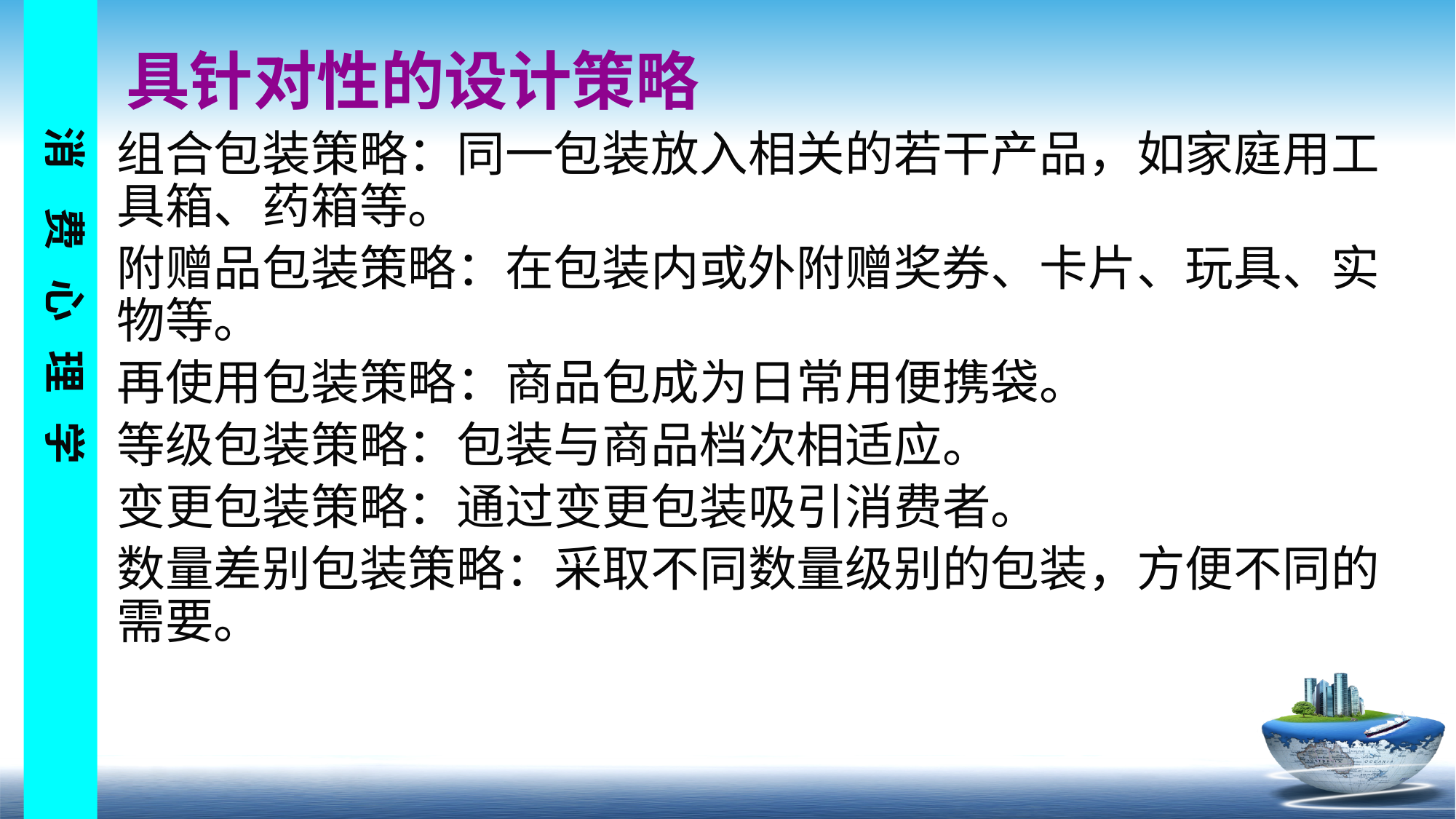

具针对性的设计策略
组合包装策略：同一包装放入相关的若干产品，如家庭用工具箱、药箱等。
附赠品包装策略：在包装内或外附赠奖券、卡片、玩具、实物等。
再使用包装策略：商品包成为日常用便携袋。
等级包装策略：包装与商品档次相适应。
变更包装策略：通过变更包装吸引消费者。
数量差别包装策略：采取不同数量级别的包装，方便不同的需要。